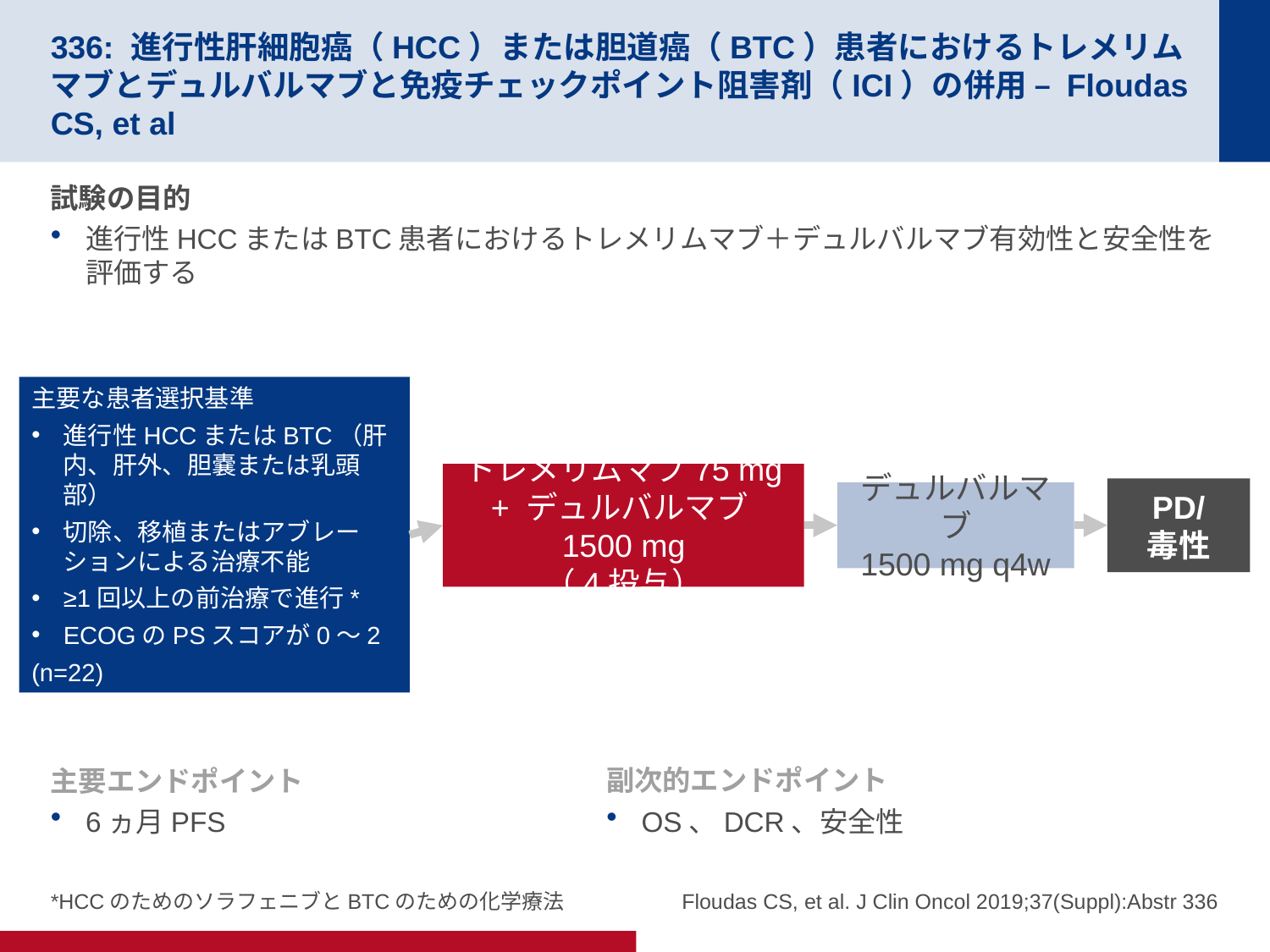

# 336: 進行性肝細胞癌（HCC）または胆道癌（BTC）患者におけるトレメリムマブとデュルバルマブと免疫チェックポイント阻害剤（ICI）の併用 – Floudas CS, et al
試験の目的
進行性HCCまたはBTC患者におけるトレメリムマブ＋デュルバルマブ有効性と安全性を評価する
主要な患者選択基準
進行性HCCまたはBTC（肝内、肝外、胆嚢または乳頭部）
切除、移植またはアブレーションによる治療不能
≥1回以上の前治療で進行*
ECOGのPSスコアが0～2
(n=22)
トレメリムマブ75 mg + デュルバルマブ1500 mg
（4投与）
PD/
毒性
デュルバルマブ
1500 mg q4w
主要エンドポイント
6ヵ月PFS

副次的エンドポイント
OS、DCR、安全性
*HCCのためのソラフェニブとBTCのための化学療法
Floudas CS, et al. J Clin Oncol 2019;37(Suppl):Abstr 336